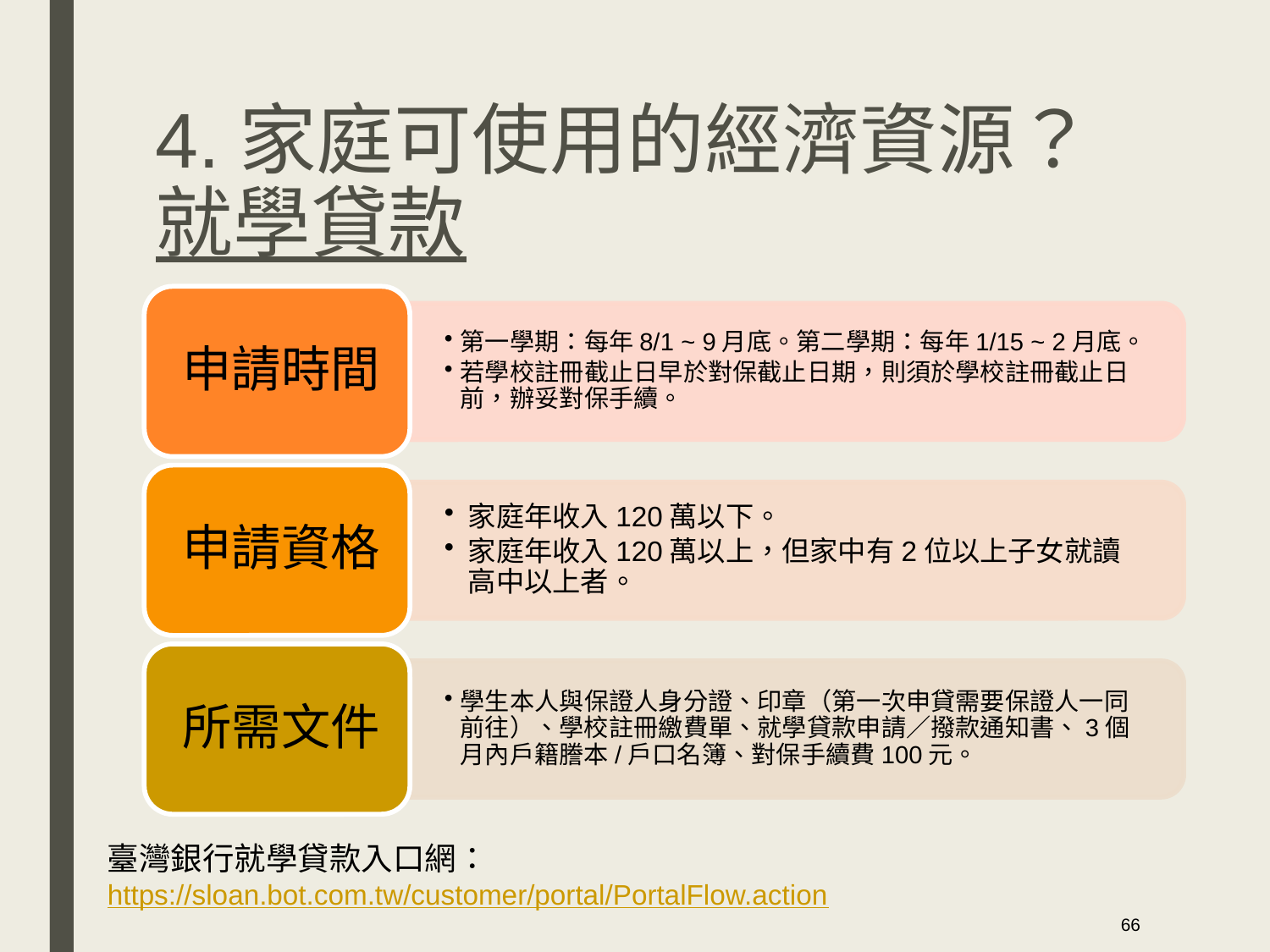

# 4.家庭可使用的經濟資源？ 就學貸款
第一學期：每年8/1 ~ 9月底。第二學期：每年1/15 ~ 2月底。
若學校註冊截止日早於對保截止日期，則須於學校註冊截止日前，辦妥對保手續。
申請時間
家庭年收入120萬以下。
家庭年收入120萬以上，但家中有2位以上子女就讀高中以上者。
申請資格
學生本人與保證人身分證、印章（第一次申貸需要保證人一同前往）、學校註冊繳費單、就學貸款申請／撥款通知書、3個月內戶籍謄本/戶口名簿、對保手續費100元。
所需文件
臺灣銀行就學貸款入口網：https://sloan.bot.com.tw/customer/portal/PortalFlow.action
66